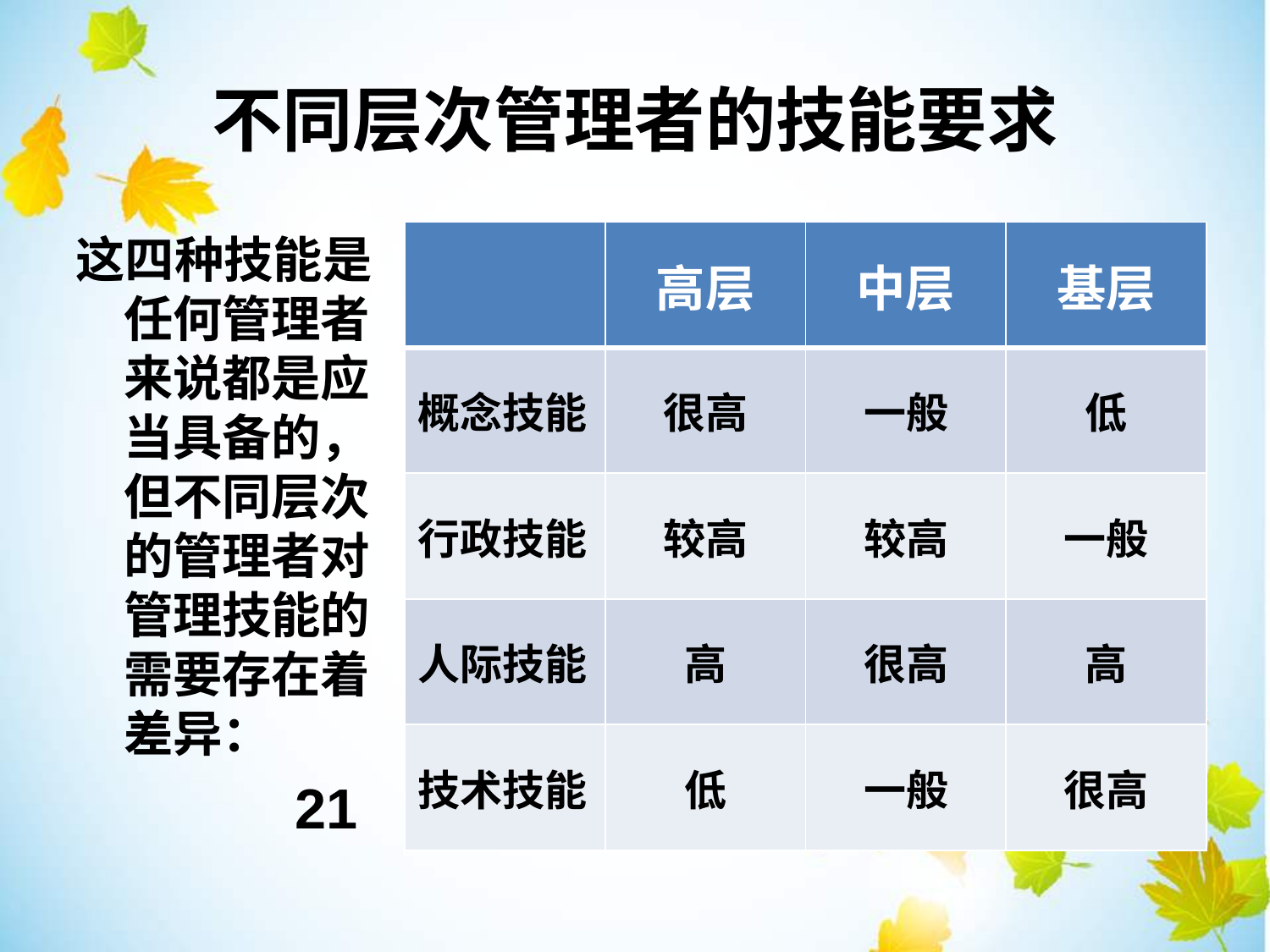

不同层次管理者的技能要求
这四种技能是任何管理者来说都是应当具备的，但不同层次的管理者对管理技能的需要存在着差异：
              21
|  | 高层 | 中层 | 基层 |
| --- | --- | --- | --- |
| 概念技能 | 很高 | 一般 | 低 |
| 行政技能 | 较高 | 较高 | 一般 |
| 人际技能 | 高 | 很高 | 高 |
| 技术技能 | 低 | 一般 | 很高 |